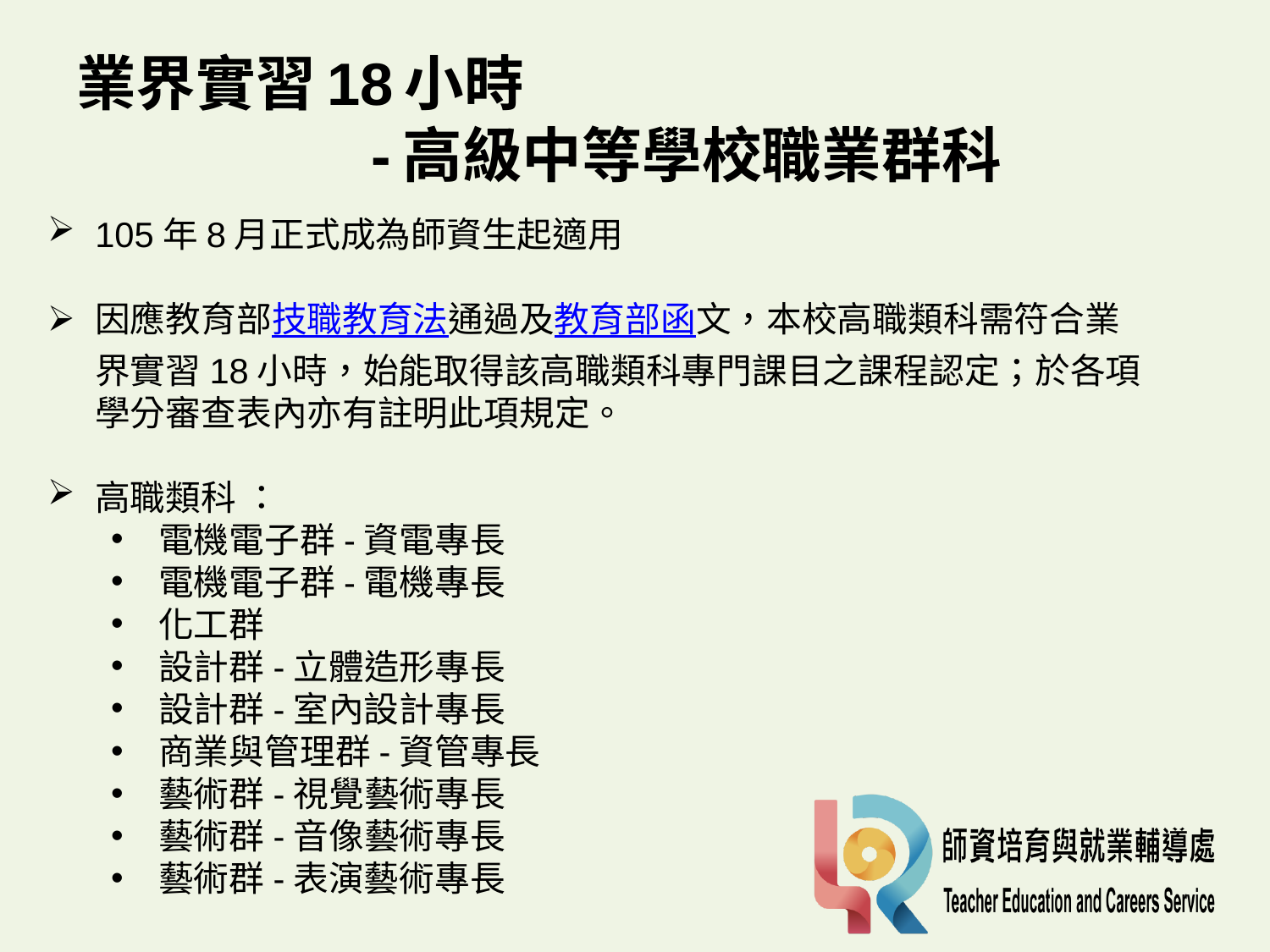

# 業界實習18小時 -高級中等學校職業群科
105年8月正式成為師資生起適用

因應教育部技職教育法通過及教育部函文，本校高職類科需符合業界實習18小時，始能取得該高職類科專門課目之課程認定；於各項學分審查表內亦有註明此項規定。

高職類科 ：
電機電子群-資電專長
電機電子群-電機專長
化工群
設計群-立體造形專長
設計群-室內設計專長
商業與管理群-資管專長
藝術群-視覺藝術專長
藝術群-音像藝術專長
藝術群-表演藝術專長